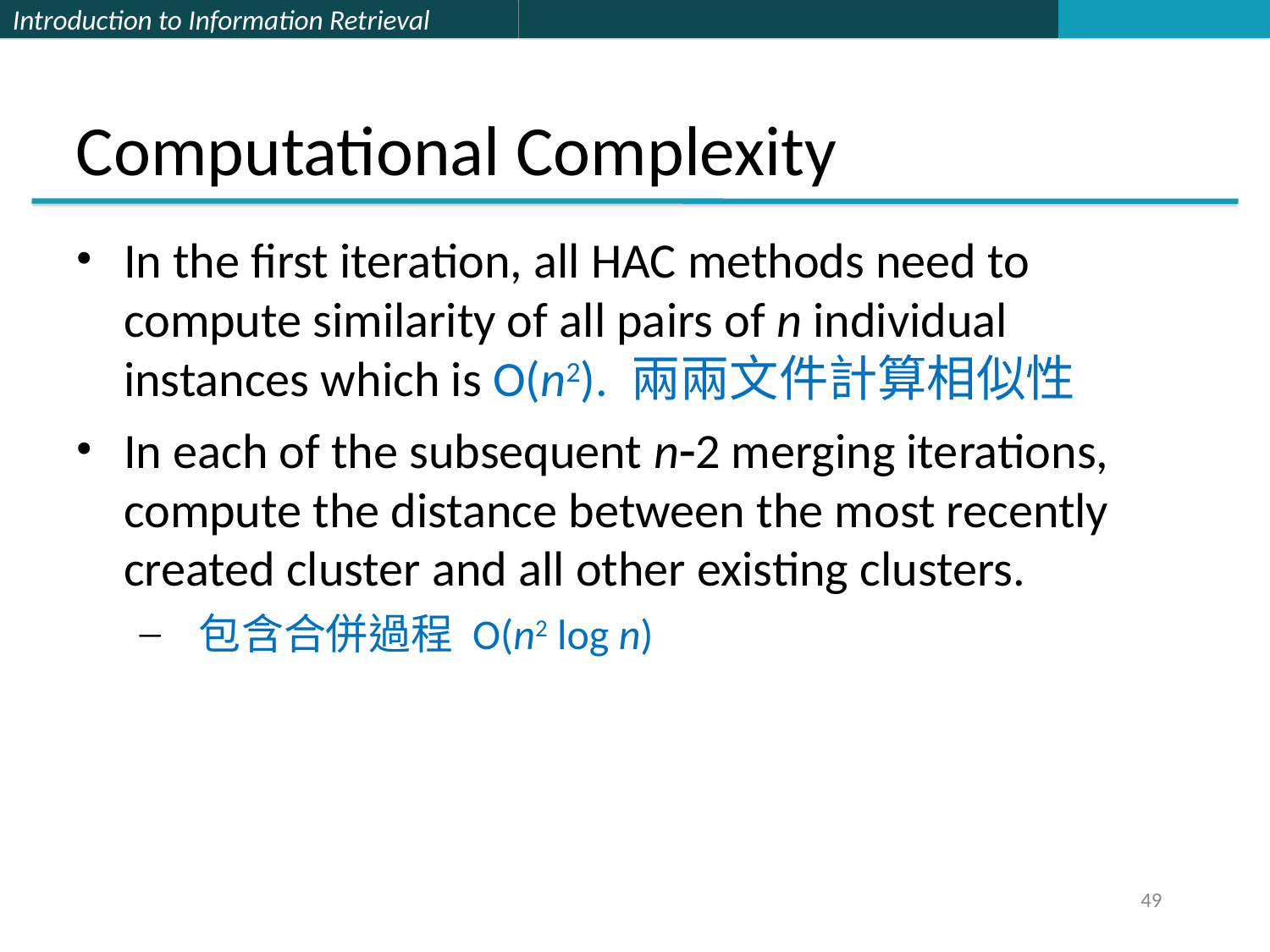

# Computational Complexity
In the first iteration, all HAC methods need to compute similarity of all pairs of n individual instances which is O(n2). 兩兩文件計算相似性
In each of the subsequent n−2 merging iterations, compute the distance between the most recently created cluster and all other existing clusters.
 包含合併過程 O(n2 log n)
49